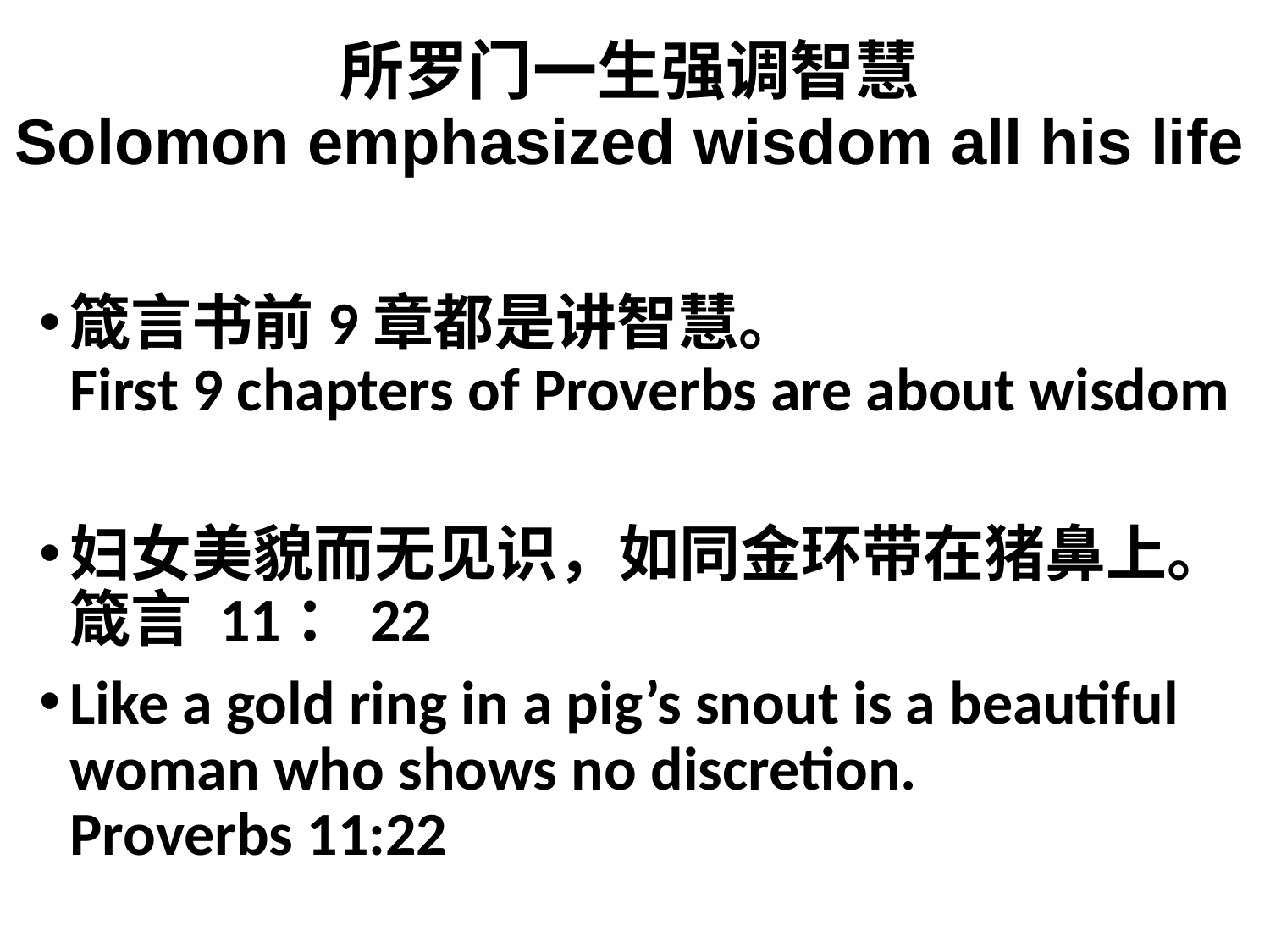

# 所罗门一生强调智慧 Solomon emphasized wisdom all his life
箴言书前9章都是讲智慧。
First 9 chapters of Proverbs are about wisdom

妇女美貌而无见识，如同金环带在猪鼻上。箴言 11：22
Like a gold ring in a pig’s snout is a beautiful woman who shows no discretion.
Proverbs 11:22